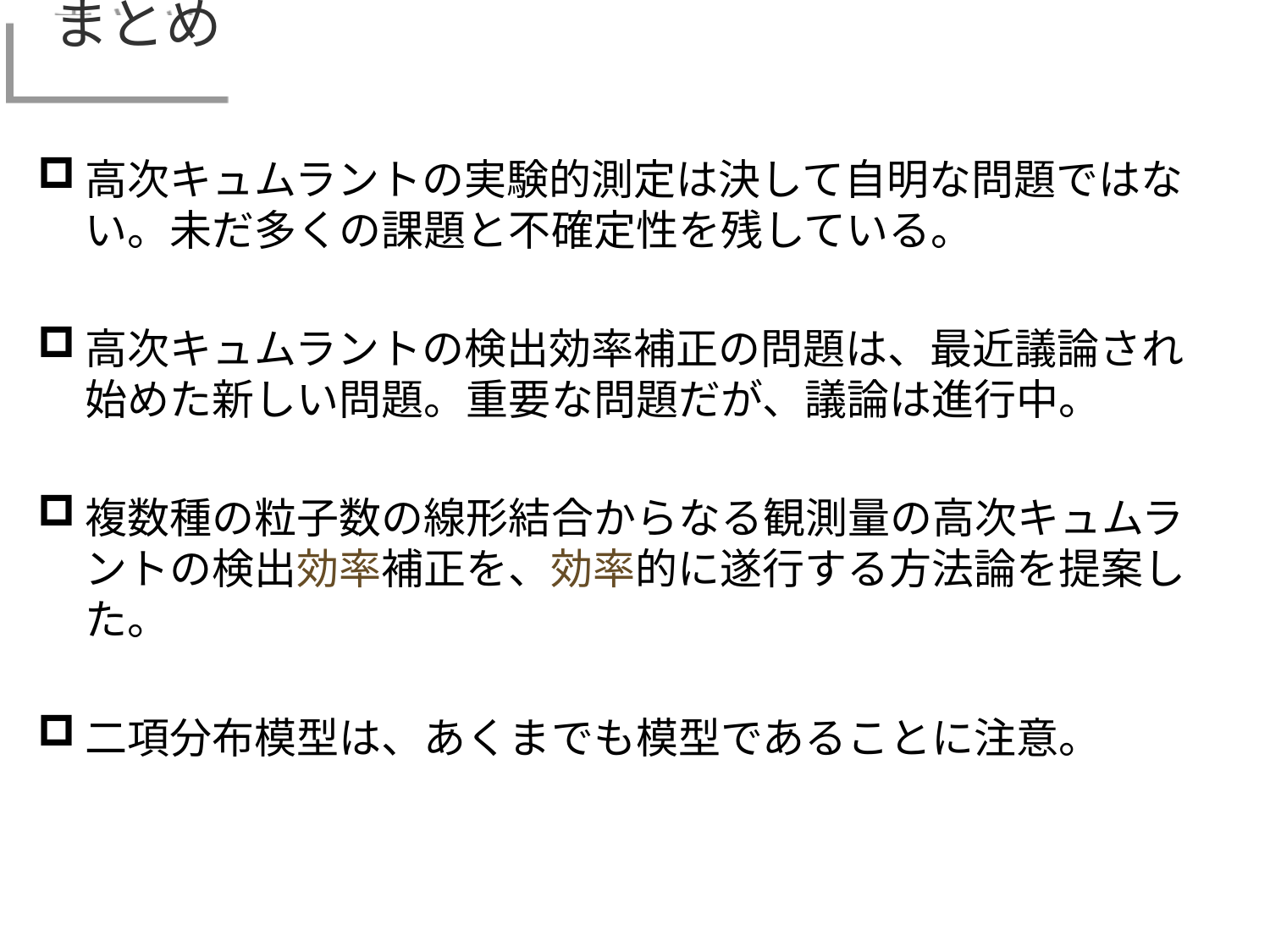

# まとめ
高次キュムラントの実験的測定は決して自明な問題ではない。未だ多くの課題と不確定性を残している。

高次キュムラントの検出効率補正の問題は、最近議論され始めた新しい問題。重要な問題だが、議論は進行中。

複数種の粒子数の線形結合からなる観測量の高次キュムラントの検出効率補正を、効率的に遂行する方法論を提案した。

二項分布模型は、あくまでも模型であることに注意。